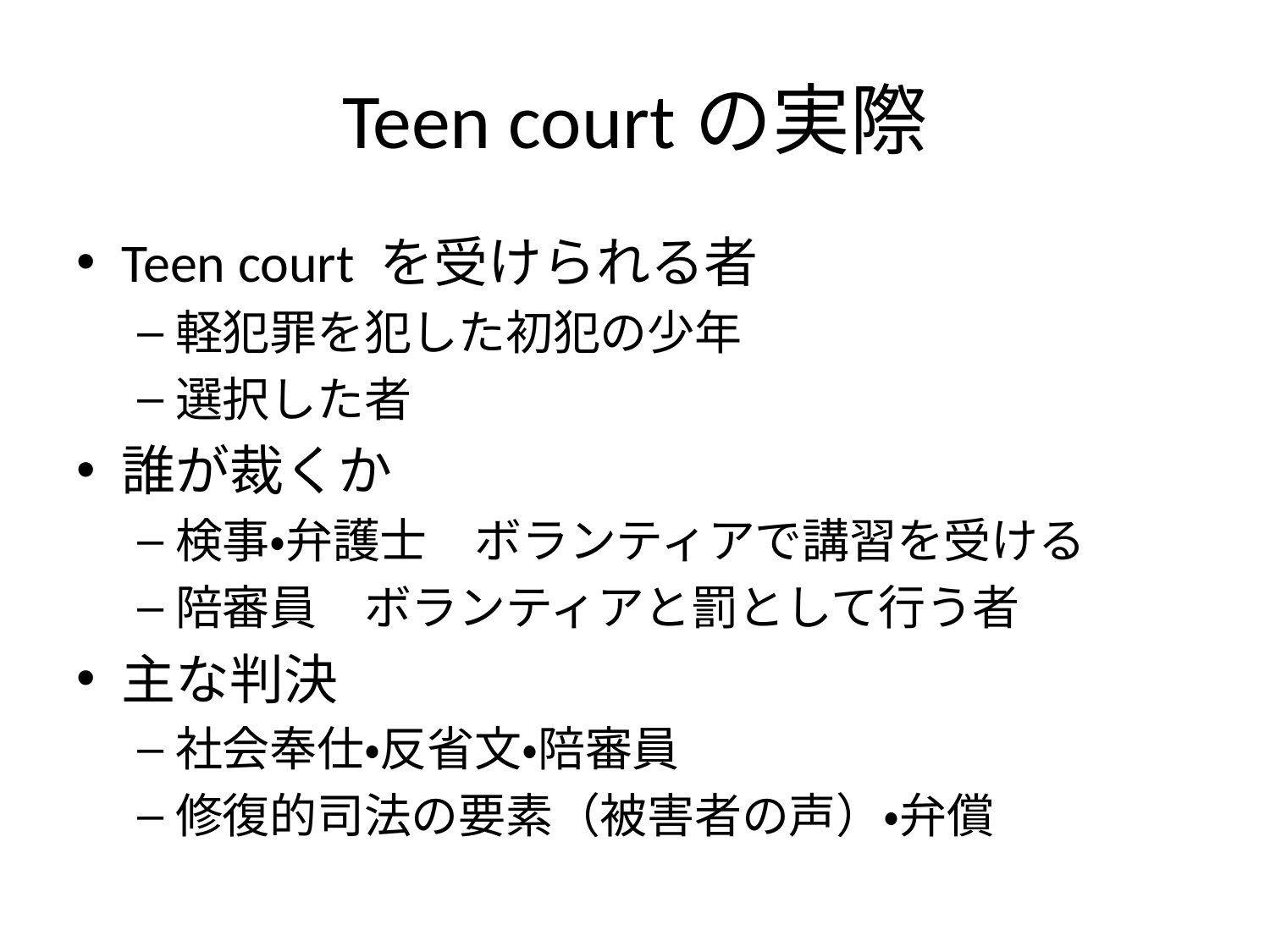

# Teen courtの実際
Teen court を受けられる者
軽犯罪を犯した初犯の少年
選択した者
誰が裁くか
検事・弁護士　ボランティアで講習を受ける
陪審員　ボランティアと罰として行う者
主な判決
社会奉仕・反省文・陪審員
修復的司法の要素（被害者の声）・弁償